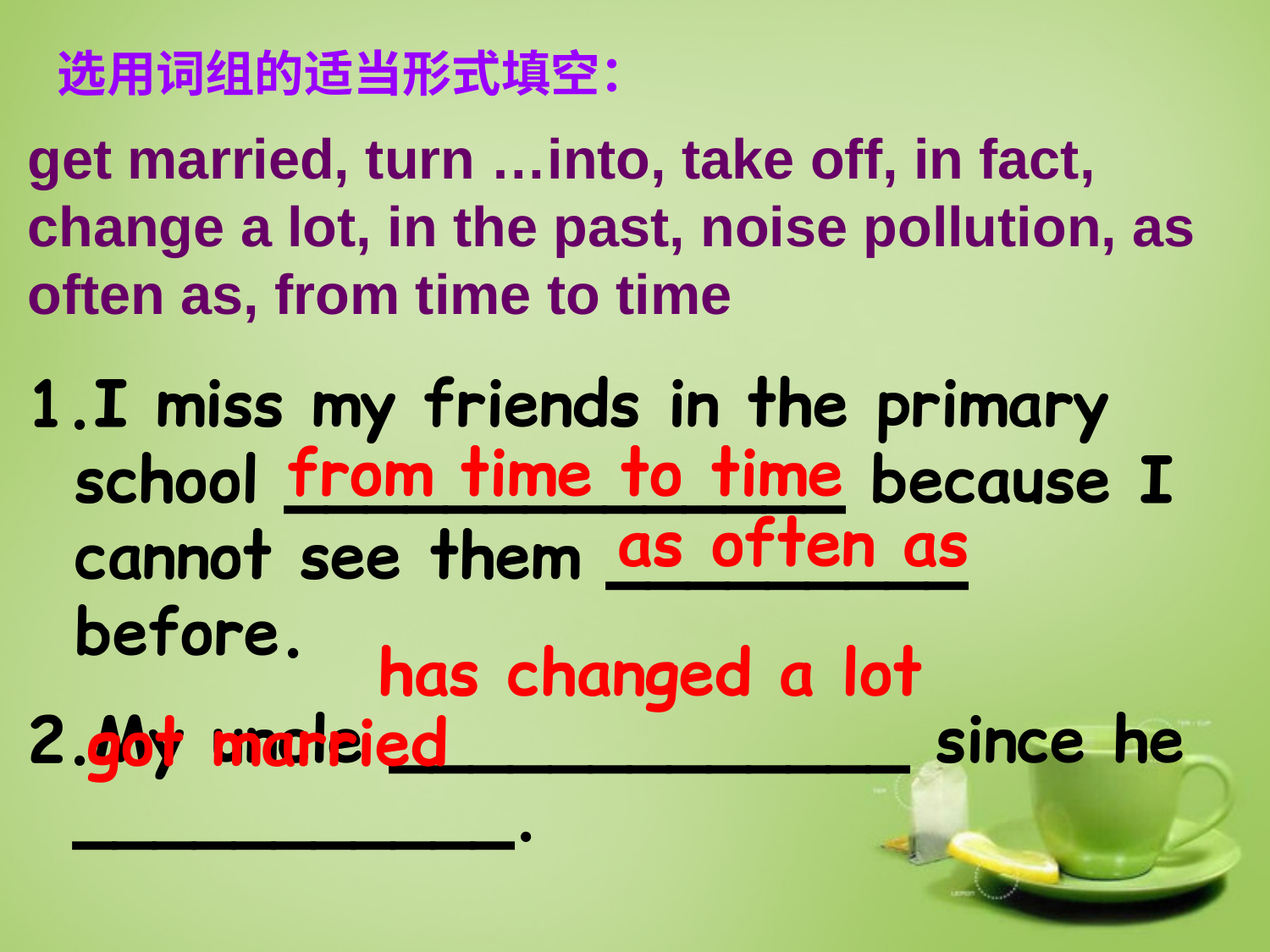

选用词组的适当形式填空：
get married, turn …into, take off, in fact, change a lot, in the past, noise pollution, as often as, from time to time
I miss my friends in the primary school ______________ because I cannot see them _________ before.
My uncle _____________ since he ___________.
from time to time
as often as
has changed a lot
got married